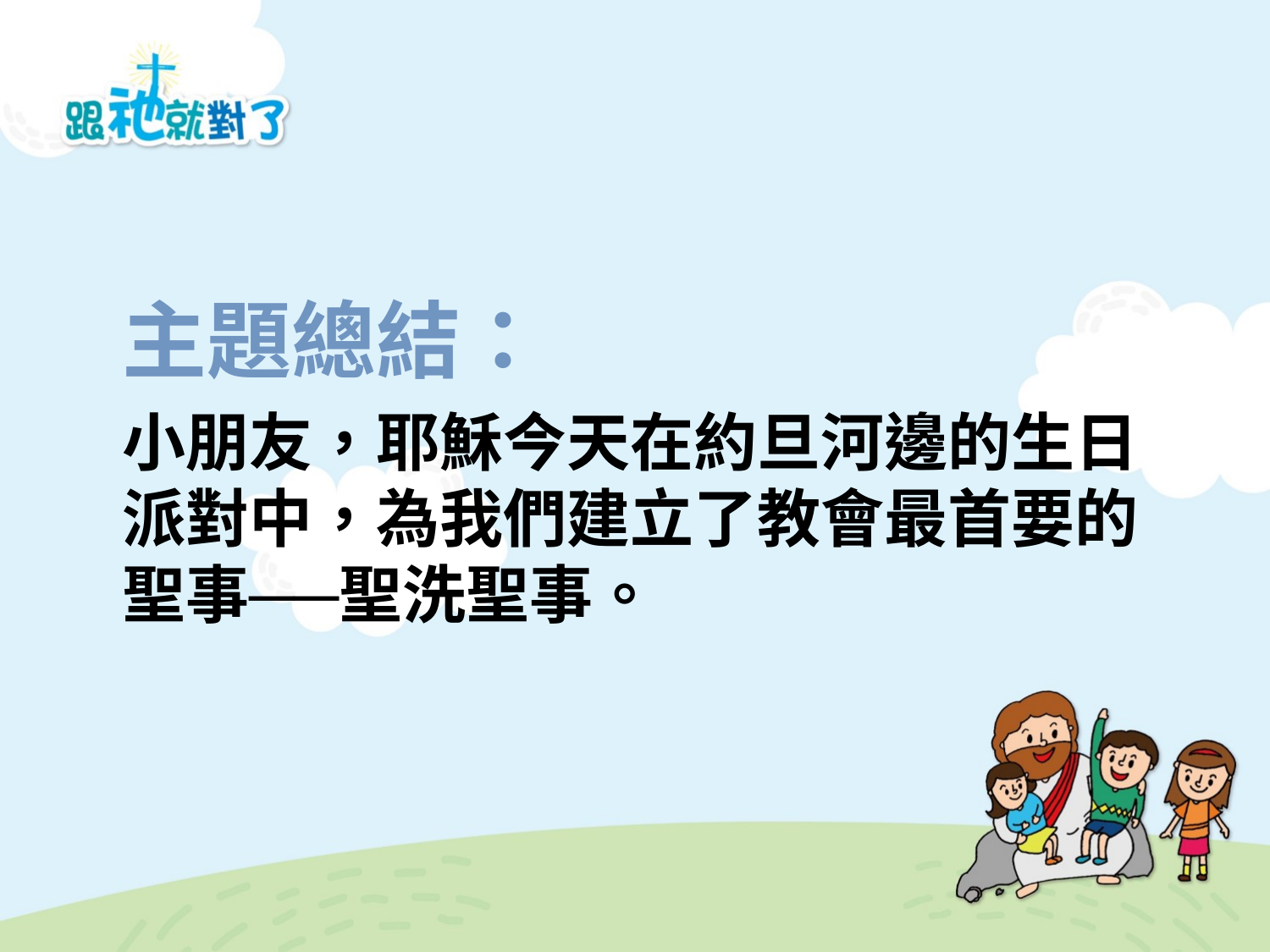

主題總結：
小朋友，耶穌今天在約旦河邊的生日派對中，為我們建立了教會最首要的聖事──聖洗聖事。